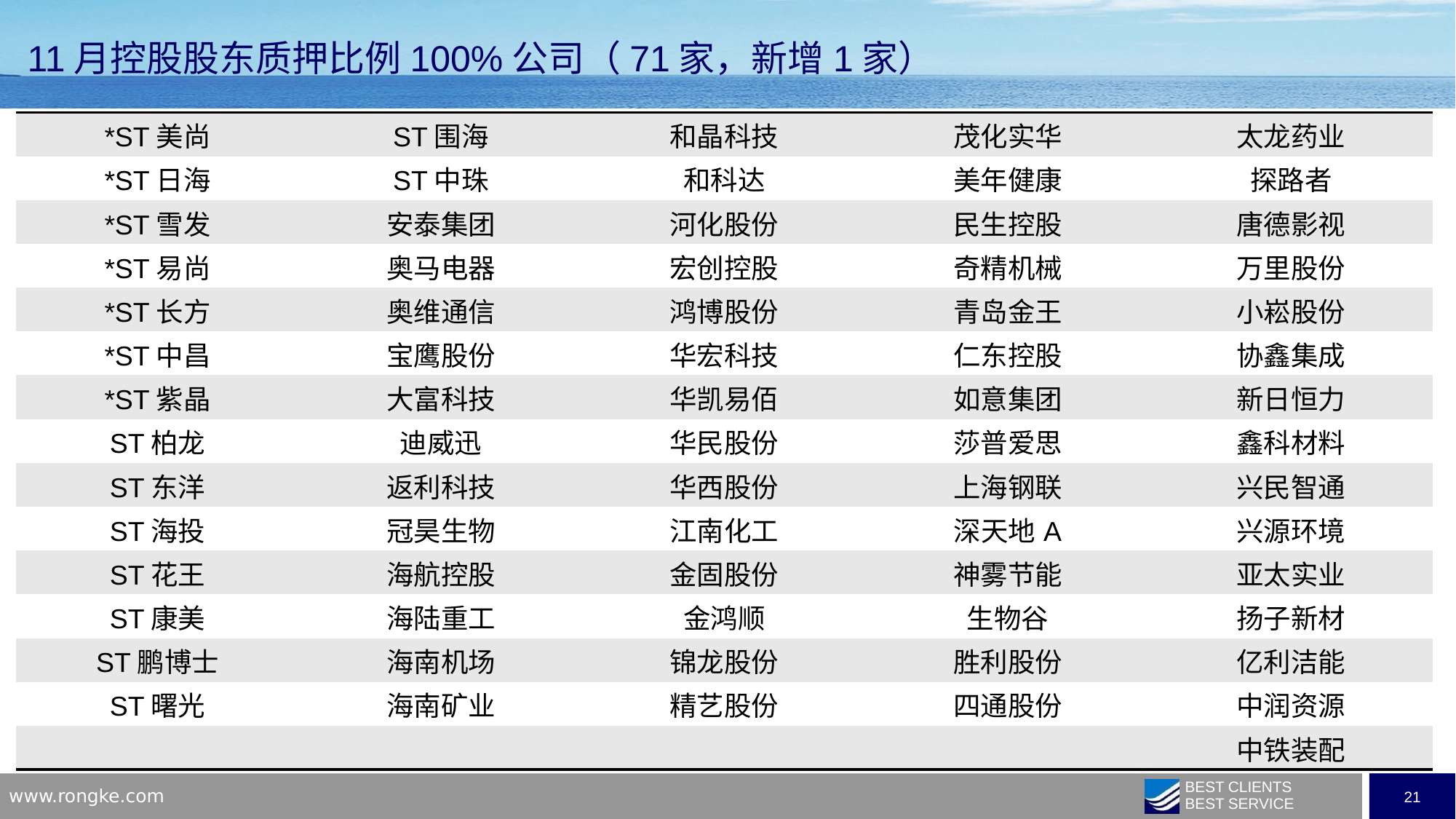

11月控股股东质押比例100%公司（71家，新增1家）
| \*ST美尚 | ST围海 | 和晶科技 | 茂化实华 | 太龙药业 |
| --- | --- | --- | --- | --- |
| \*ST日海 | ST中珠 | 和科达 | 美年健康 | 探路者 |
| \*ST雪发 | 安泰集团 | 河化股份 | 民生控股 | 唐德影视 |
| \*ST易尚 | 奥马电器 | 宏创控股 | 奇精机械 | 万里股份 |
| \*ST长方 | 奥维通信 | 鸿博股份 | 青岛金王 | 小崧股份 |
| \*ST中昌 | 宝鹰股份 | 华宏科技 | 仁东控股 | 协鑫集成 |
| \*ST紫晶 | 大富科技 | 华凯易佰 | 如意集团 | 新日恒力 |
| ST柏龙 | 迪威迅 | 华民股份 | 莎普爱思 | 鑫科材料 |
| ST东洋 | 返利科技 | 华西股份 | 上海钢联 | 兴民智通 |
| ST海投 | 冠昊生物 | 江南化工 | 深天地A | 兴源环境 |
| ST花王 | 海航控股 | 金固股份 | 神雾节能 | 亚太实业 |
| ST康美 | 海陆重工 | 金鸿顺 | 生物谷 | 扬子新材 |
| ST鹏博士 | 海南机场 | 锦龙股份 | 胜利股份 | 亿利洁能 |
| ST曙光 | 海南矿业 | 精艺股份 | 四通股份 | 中润资源 |
|  |  |  |  | 中铁装配 |